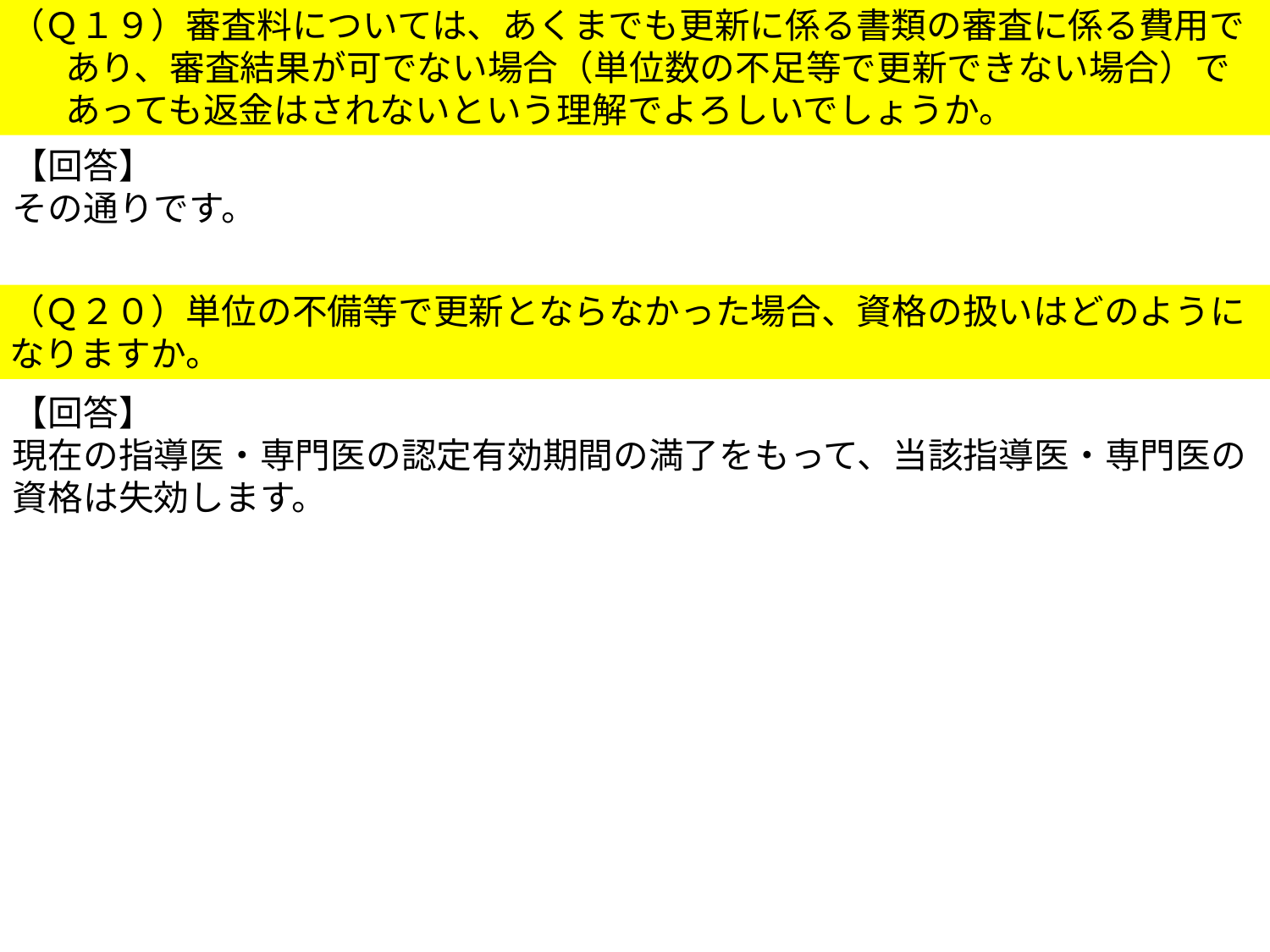

（Ｑ１９）審査料については、あくまでも更新に係る書類の審査に係る費用であり、審査結果が可でない場合（単位数の不足等で更新できない場合）であっても返金はされないという理解でよろしいでしょうか。
【回答】
その通りです。
（Ｑ２０）単位の不備等で更新とならなかった場合、資格の扱いはどのようになりますか。
【回答】
現在の指導医・専門医の認定有効期間の満了をもって、当該指導医・専門医の資格は失効します。